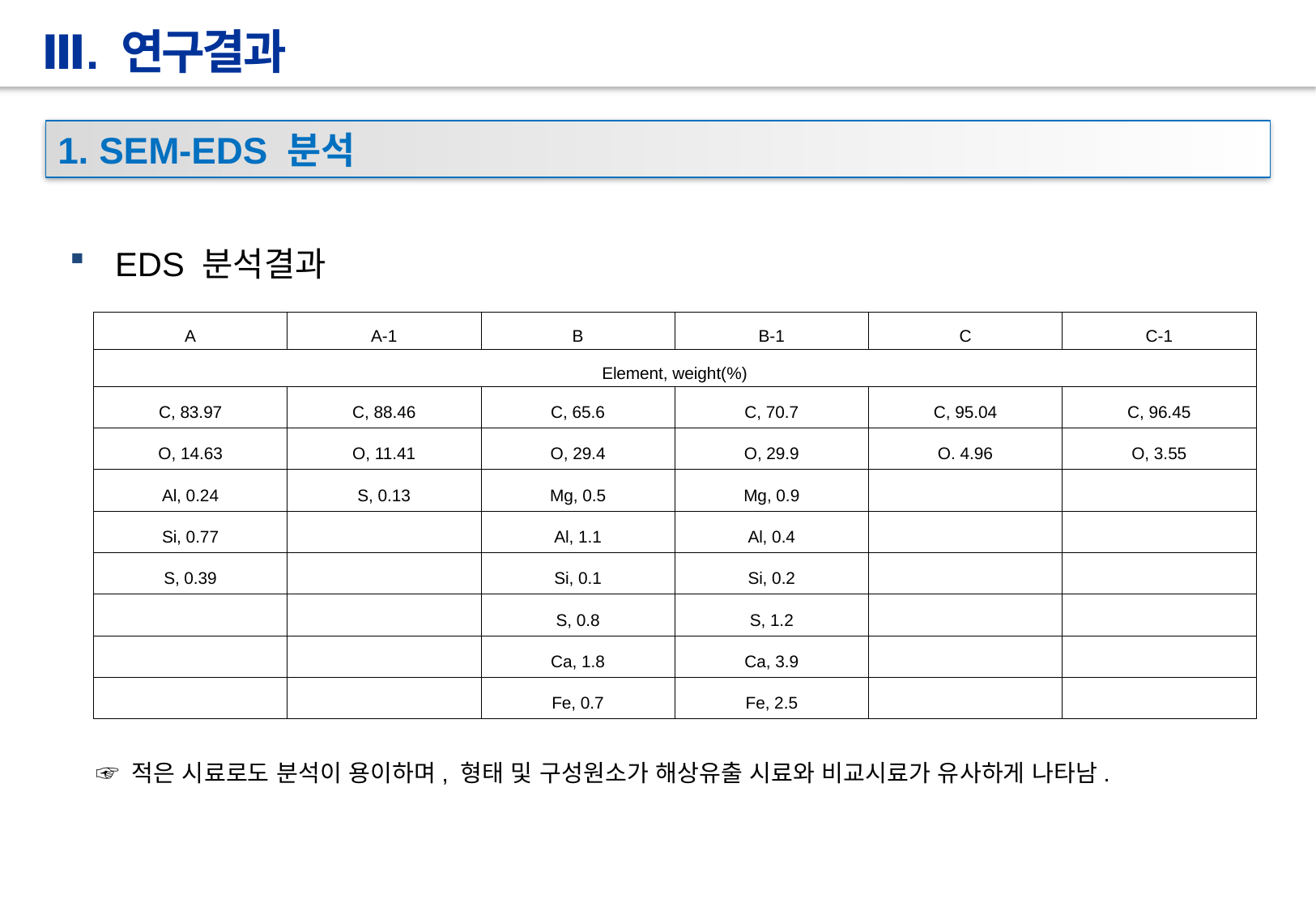

Ⅲ. 연구결과
1. SEM-EDS 분석
EDS 분석결과
| A | A-1 | B | B-1 | C | C-1 |
| --- | --- | --- | --- | --- | --- |
| Element, weight(%) |  |  |  |  |  |
| C, 83.97 | C, 88.46 | C, 65.6 | C, 70.7 | C, 95.04 | C, 96.45 |
| O, 14.63 | O, 11.41 | O, 29.4 | O, 29.9 | O. 4.96 | O, 3.55 |
| Al, 0.24 | S, 0.13 | Mg, 0.5 | Mg, 0.9 |  |  |
| Si, 0.77 |  | Al, 1.1 | Al, 0.4 |  |  |
| S, 0.39 |  | Si, 0.1 | Si, 0.2 |  |  |
|  |  | S, 0.8 | S, 1.2 |  |  |
|  |  | Ca, 1.8 | Ca, 3.9 |  |  |
|  |  | Fe, 0.7 | Fe, 2.5 |  |  |
☞ 적은 시료로도 분석이 용이하며, 형태 및 구성원소가 해상유출 시료와 비교시료가 유사하게 나타남.